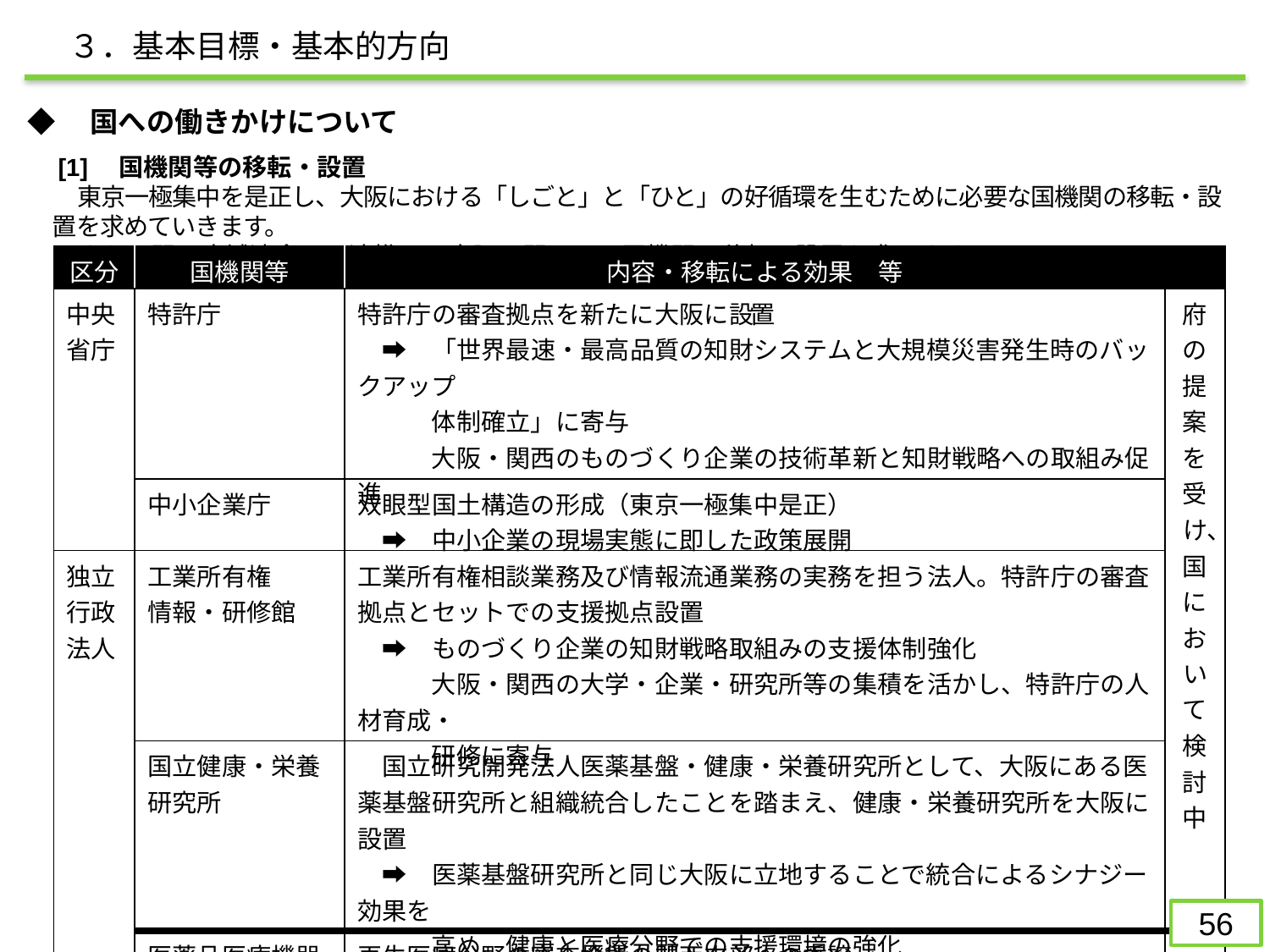

３．基本目標・基本的方向
◆　国への働きかけについて

　[1]　国機関等の移転・設置
　　東京一極集中を是正し、大阪における「しごと」と「ひと」の好循環を生むために必要な国機関の移転・設置を求めていきます。
　　また、関西広域連合とも連携し、大阪・関西への国機関の移転・設置を求めます。

| 区分 | 国機関等 | 内容・移転による効果　等 |  |
| --- | --- | --- | --- |
| 中央省庁 | 特許庁 | 特許庁の審査拠点を新たに大阪に設置 　➡　「世界最速・最高品質の知財システムと大規模災害発生時のバックアップ 　　　体制確立」に寄与 　　　大阪・関西のものづくり企業の技術革新と知財戦略への取組み促進 | 府の提案を受け、国において検討中 |
|  | 中小企業庁 | 双眼型国土構造の形成（東京一極集中是正） 　➡　中小企業の現場実態に即した政策展開 |  |
| 独立行政法人 | 工業所有権 情報・研修館 | 工業所有権相談業務及び情報流通業務の実務を担う法人。特許庁の審査拠点とセットでの支援拠点設置 　➡　ものづくり企業の知財戦略取組みの支援体制強化 　　　大阪・関西の大学・企業・研究所等の集積を活かし、特許庁の人材育成・ 　　　研修に寄与 |  |
|  | 国立健康・栄養研究所 | 国立研究開発法人医薬基盤・健康・栄養研究所として、大阪にある医薬基盤研究所と組織統合したことを踏まえ、健康・栄養研究所を大阪に設置 　➡　医薬基盤研究所と同じ大阪に立地することで統合によるシナジー効果を 　　　高め、健康と医療分野での支援環境の強化 |  |
|  | 医薬品医療機器総合機構（PMDA） | 再生医療分野の審査機能の関西支部への委譲 　➡　大阪・関西が強みを有する再生医療分野における研究開発の加速化や 　　　早期実用化 　☞　PMDA関西支部の相談機能を有効に活用しつつ、委譲をめざす。 | ー |
56